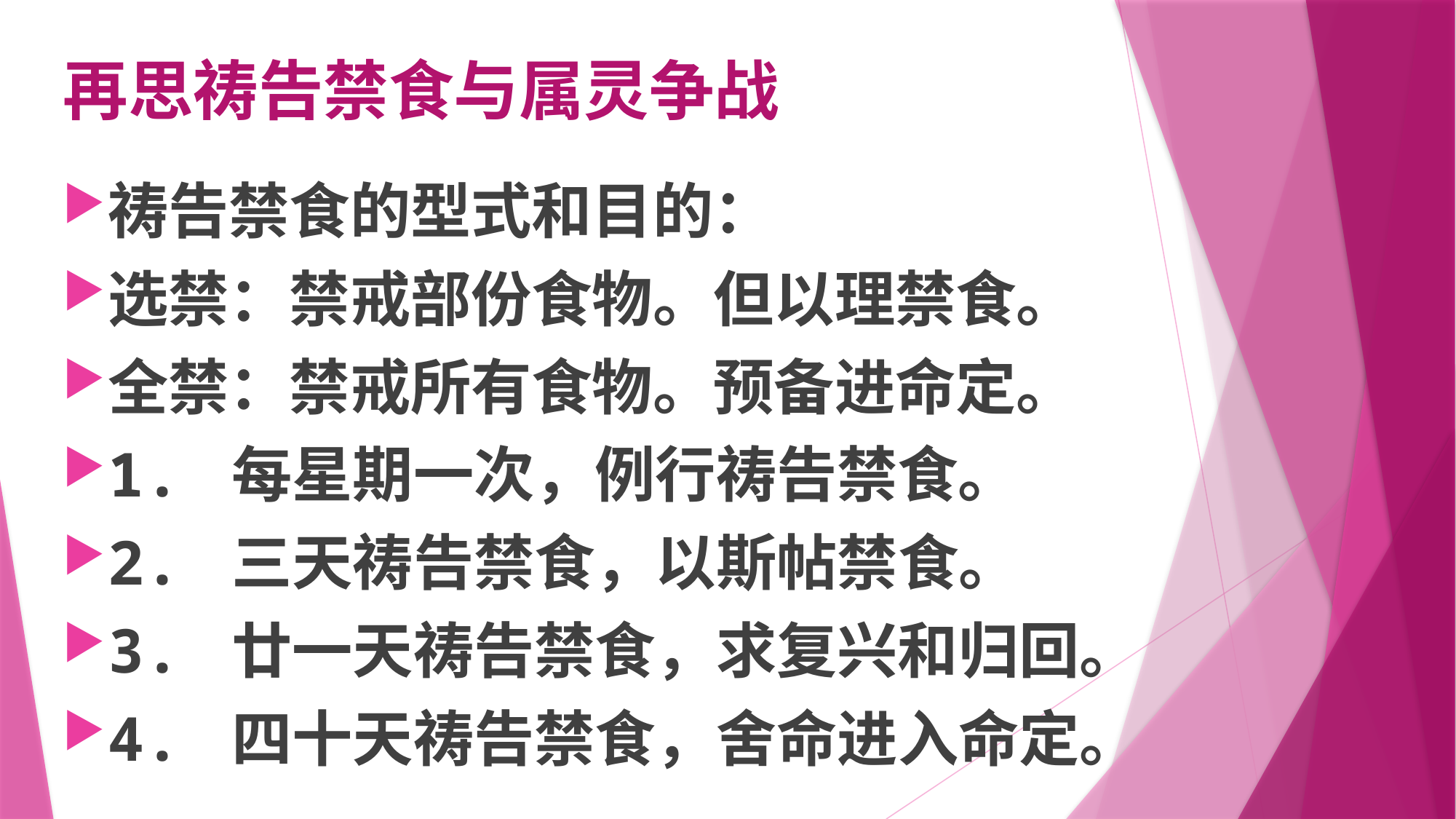

# 再思祷告禁食与属灵争战
祷告禁食的型式和目的：
选禁：禁戒部份食物。但以理禁食。
全禁：禁戒所有食物。预备进命定。
1. 每星期一次，例行祷告禁食。
2. 三天祷告禁食，以斯帖禁食。
3. 廿一天祷告禁食，求复兴和归回。
4. 四十天祷告禁食，舍命进入命定。